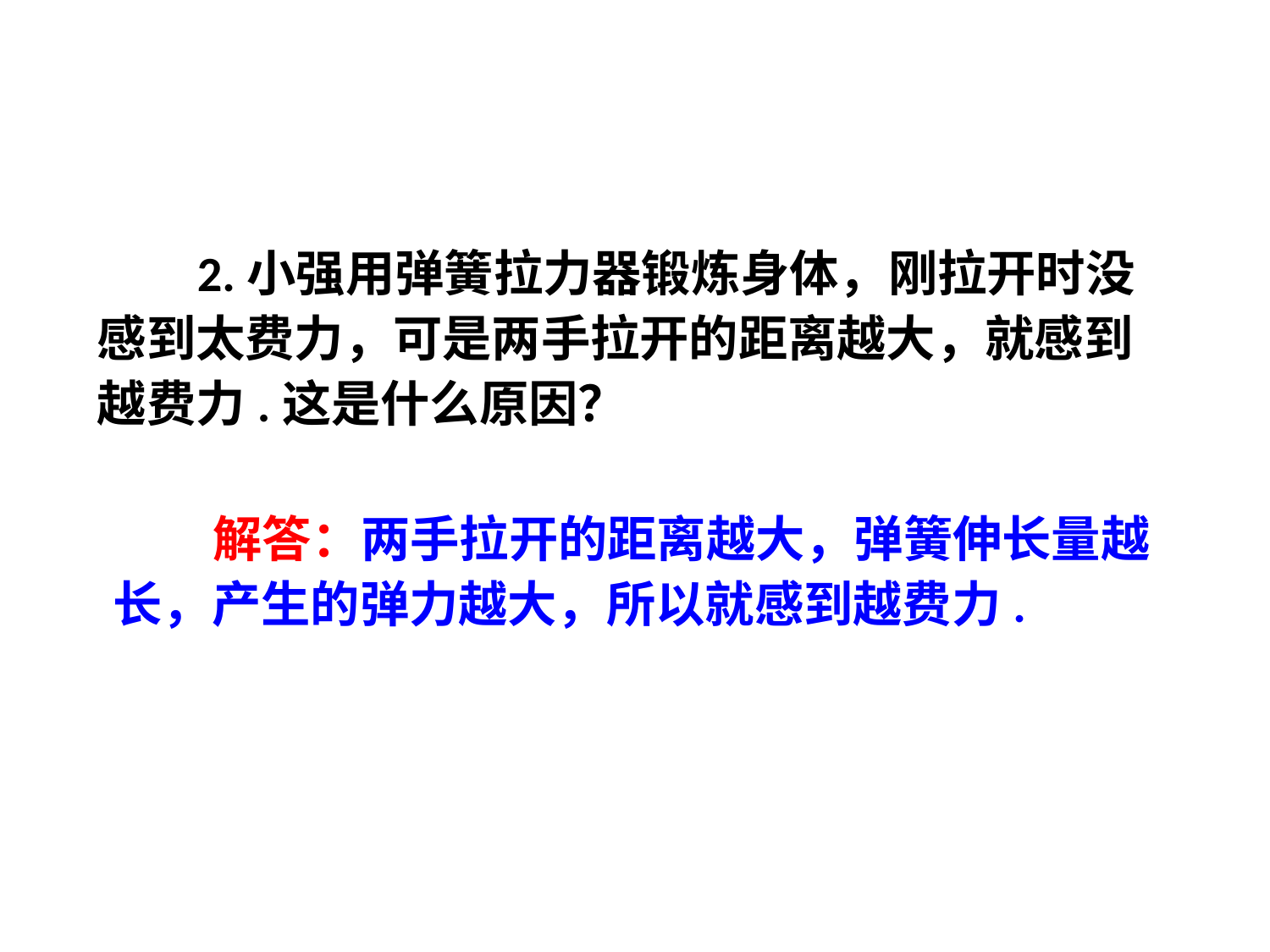

2.小强用弹簧拉力器锻炼身体，刚拉开时没感到太费力，可是两手拉开的距离越大，就感到越费力.这是什么原因？
解答：两手拉开的距离越大，弹簧伸长量越长，产生的弹力越大，所以就感到越费力.